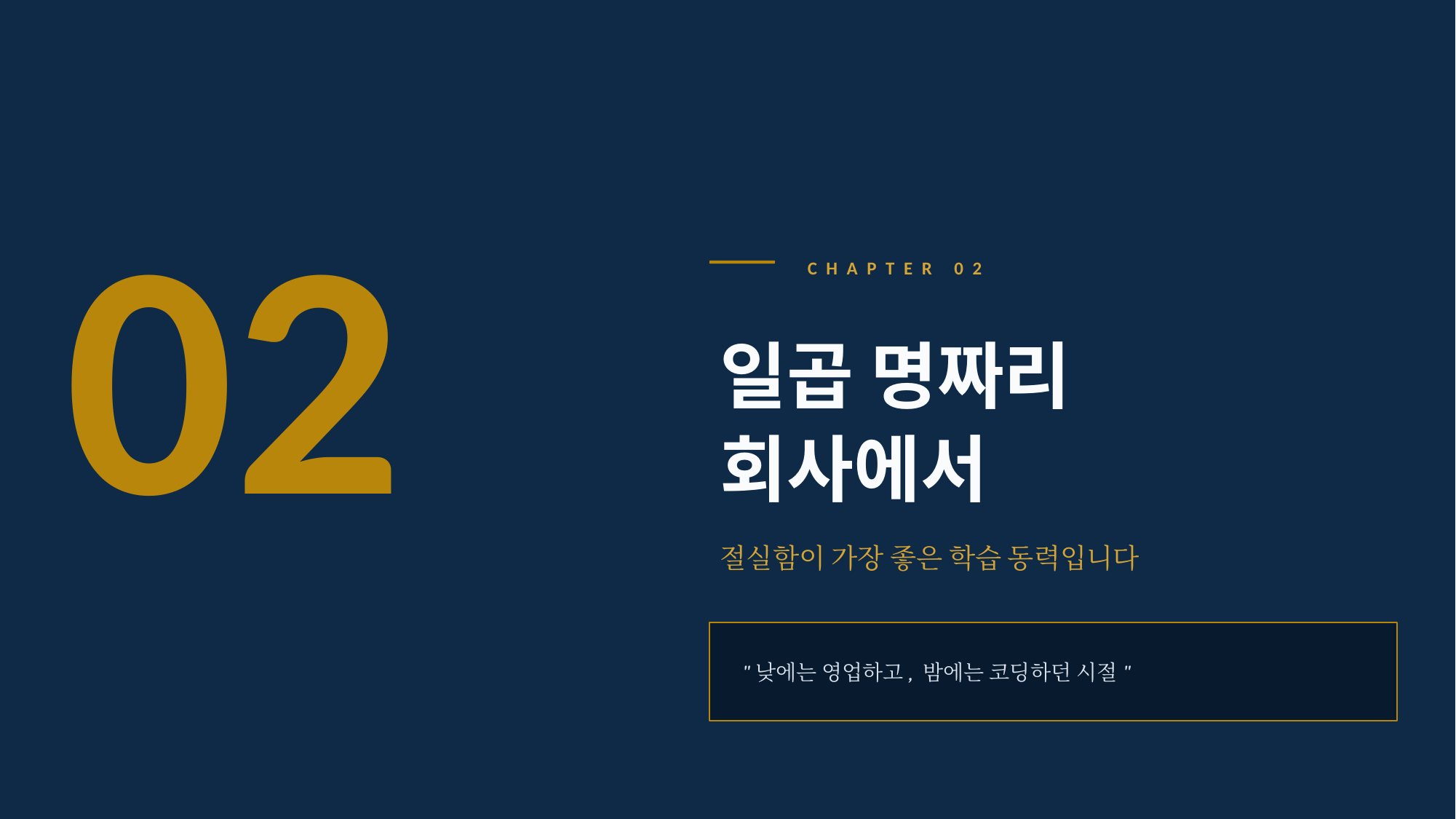

02
CHAPTER 02

일곱 명짜리
회사에서
절실함이 가장 좋은 학습 동력입니다

"낮에는 영업하고, 밤에는 코딩하던 시절"